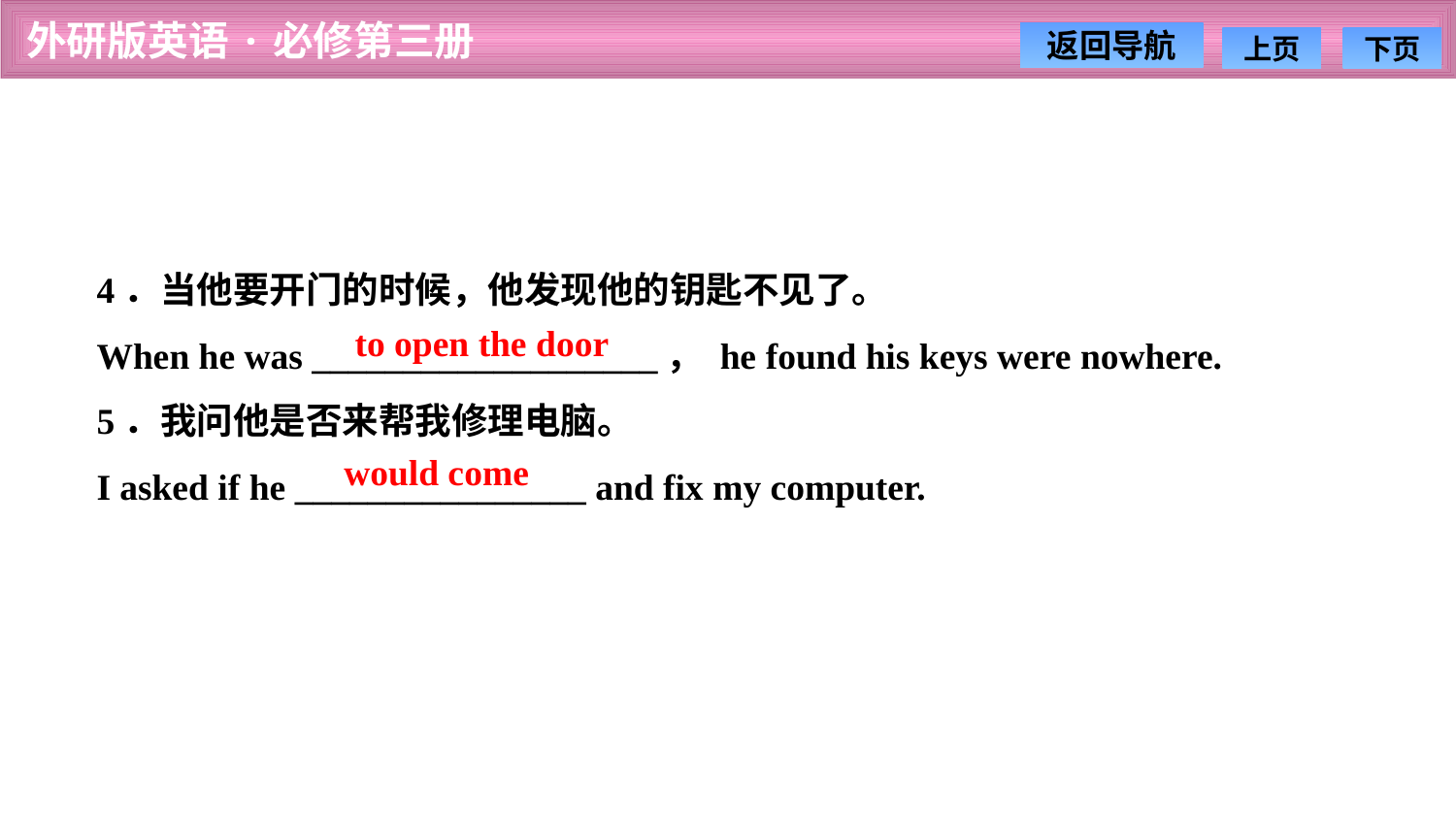

4．当他要开门的时候，他发现他的钥匙不见了。
When he was ___________________， he found his keys were nowhere.
5．我问他是否来帮我修理电脑。
I asked if he ________________ and fix my computer.
to open the door
would come